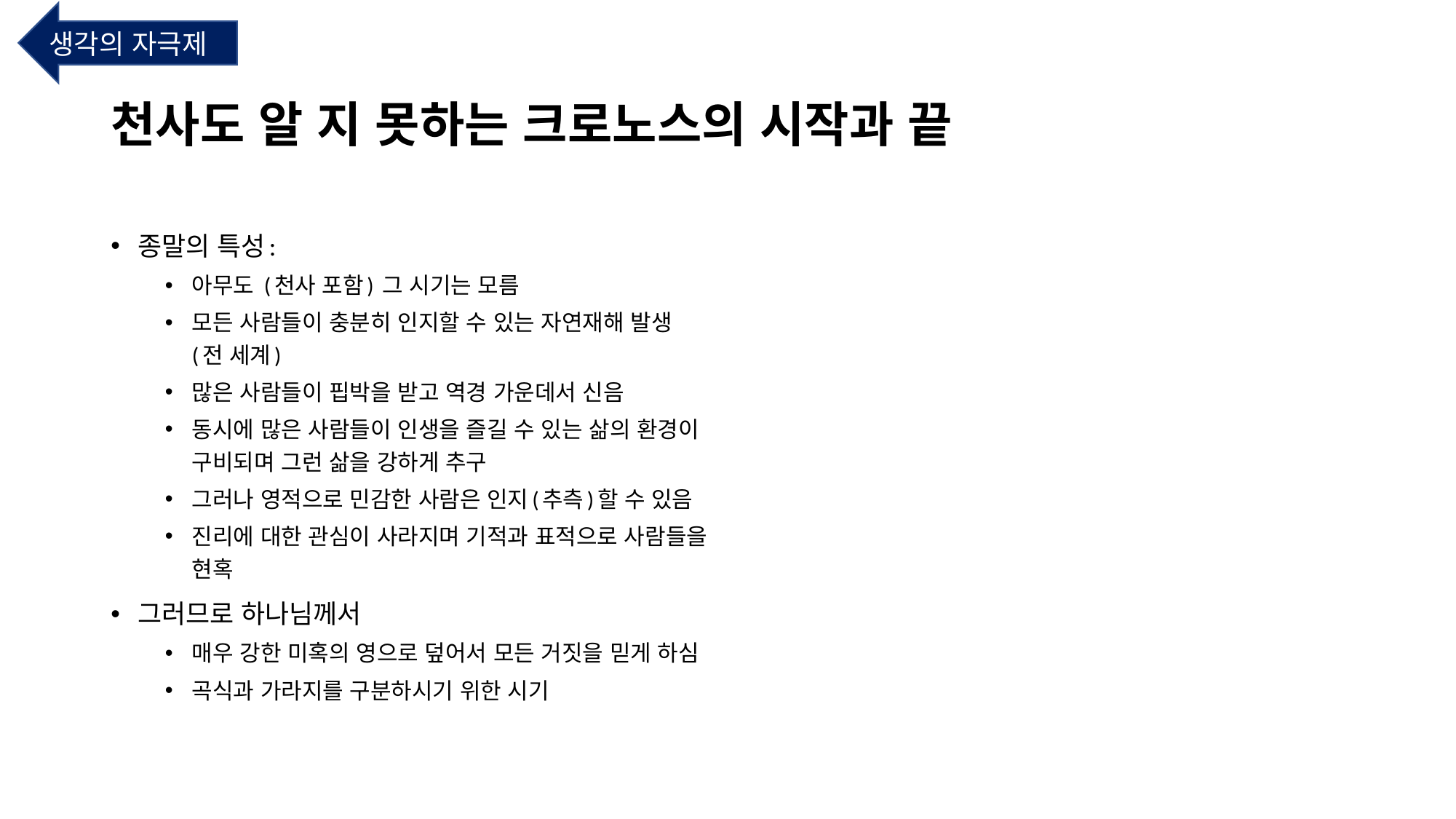

생각의 자극제
# 천사도 알 지 못하는 크로노스의 시작과 끝
종말의 특성:
아무도 (천사 포함) 그 시기는 모름
모든 사람들이 충분히 인지할 수 있는 자연재해 발생 (전 세계)
많은 사람들이 핍박을 받고 역경 가운데서 신음
동시에 많은 사람들이 인생을 즐길 수 있는 삶의 환경이 구비되며 그런 삶을 강하게 추구
그러나 영적으로 민감한 사람은 인지(추측)할 수 있음
진리에 대한 관심이 사라지며 기적과 표적으로 사람들을 현혹
그러므로 하나님께서
매우 강한 미혹의 영으로 덮어서 모든 거짓을 믿게 하심
곡식과 가라지를 구분하시기 위한 시기